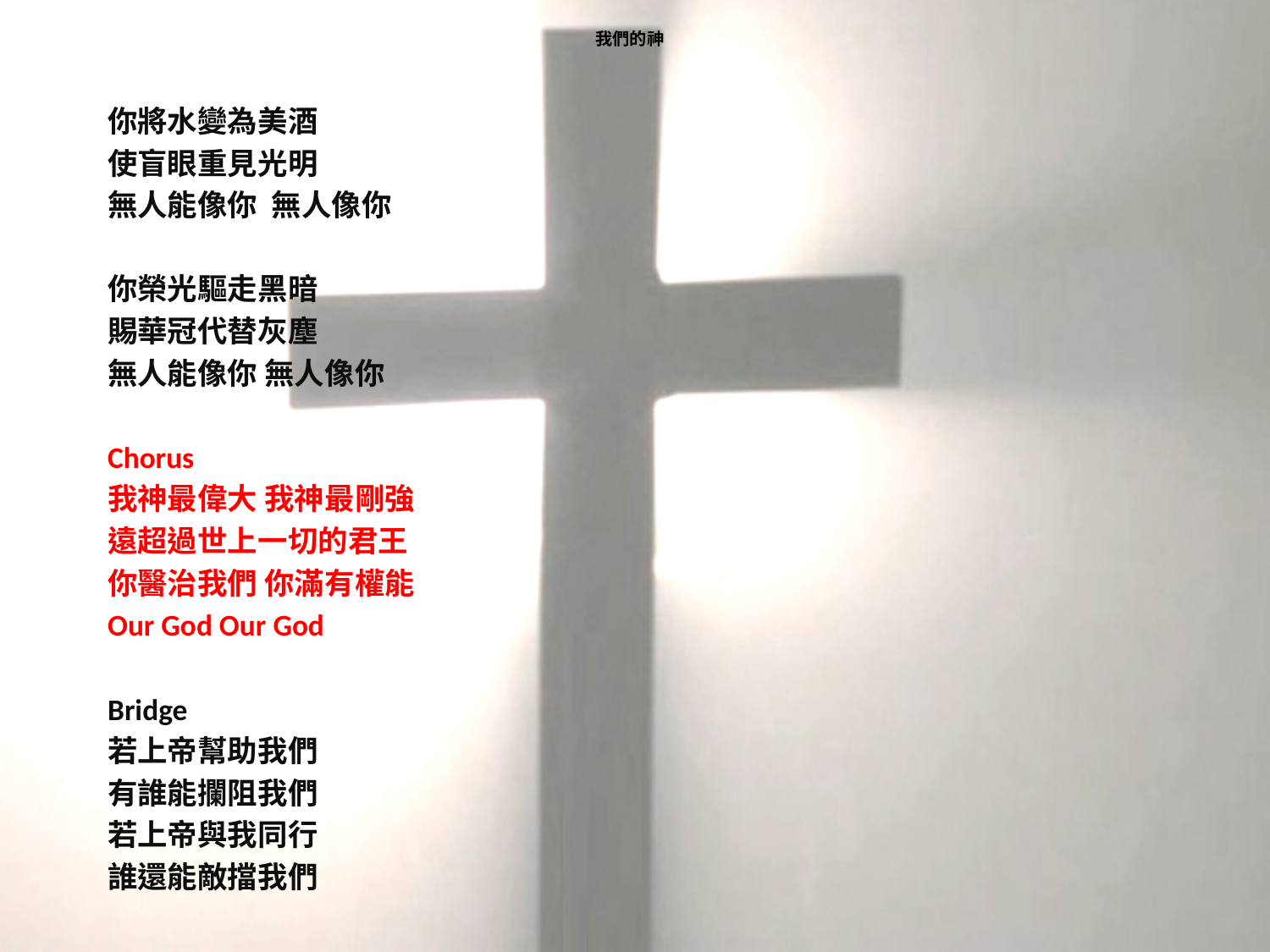

# 我們的神
你將水變為美酒
使盲眼重見光明
無人能像你  無人像你

你榮光驅走黑暗
賜華冠代替灰塵
無人能像你 無人像你

Chorus
我神最偉大 我神最剛強
遠超過世上一切的君王
你醫治我們 你滿有權能
Our God Our God

Bridge
若上帝幫助我們
有誰能攔阻我們
若上帝與我同行
誰還能敵擋我們